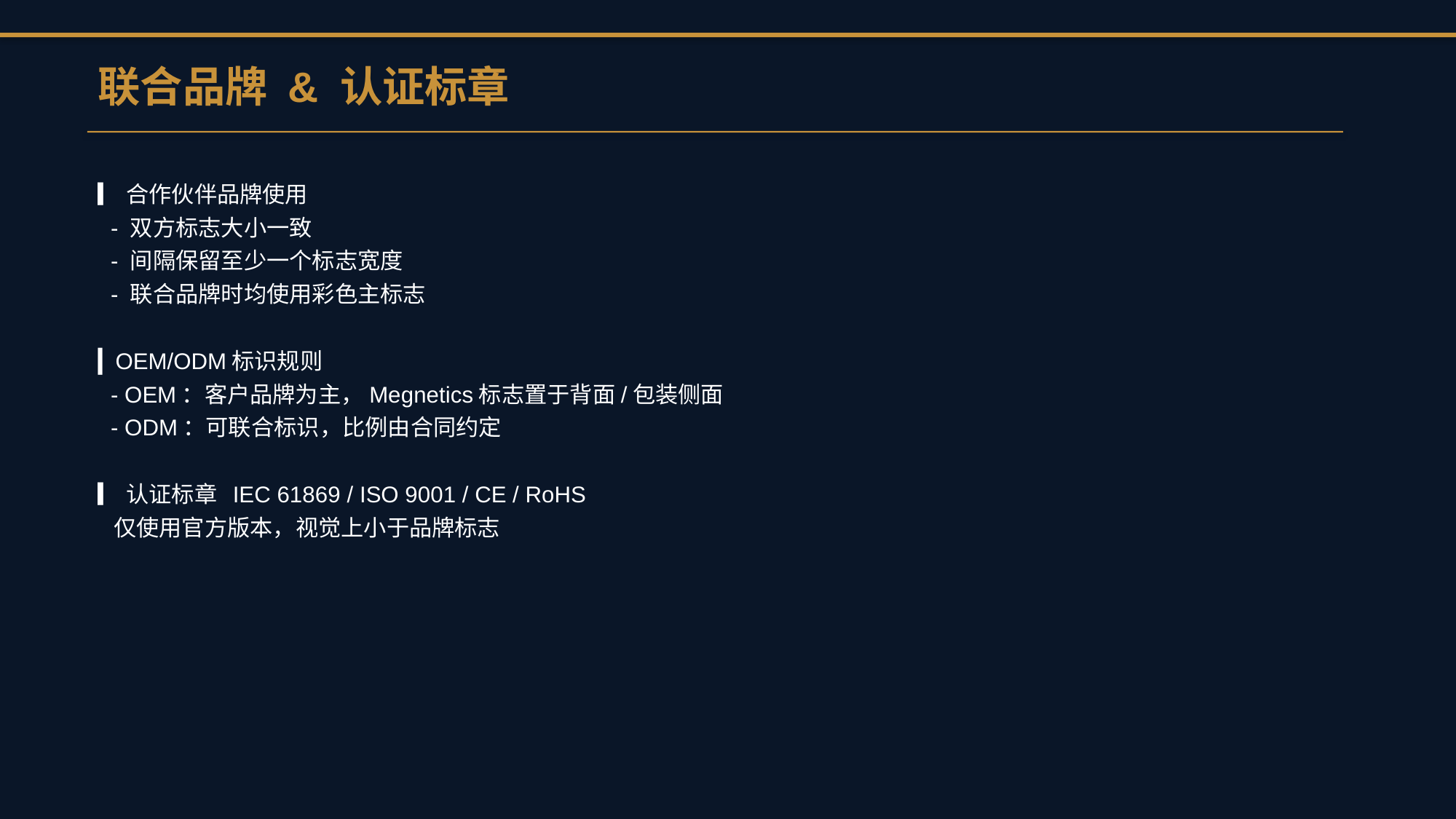

联合品牌 & 认证标章

▎合作伙伴品牌使用
  - 双方标志大小一致
  - 间隔保留至少一个标志宽度
  - 联合品牌时均使用彩色主标志

▎OEM/ODM标识规则
  - OEM：客户品牌为主，Megnetics标志置于背面/包装侧面
  - ODM：可联合标识，比例由合同约定

▎认证标章  IEC 61869 / ISO 9001 / CE / RoHS
  仅使用官方版本，视觉上小于品牌标志